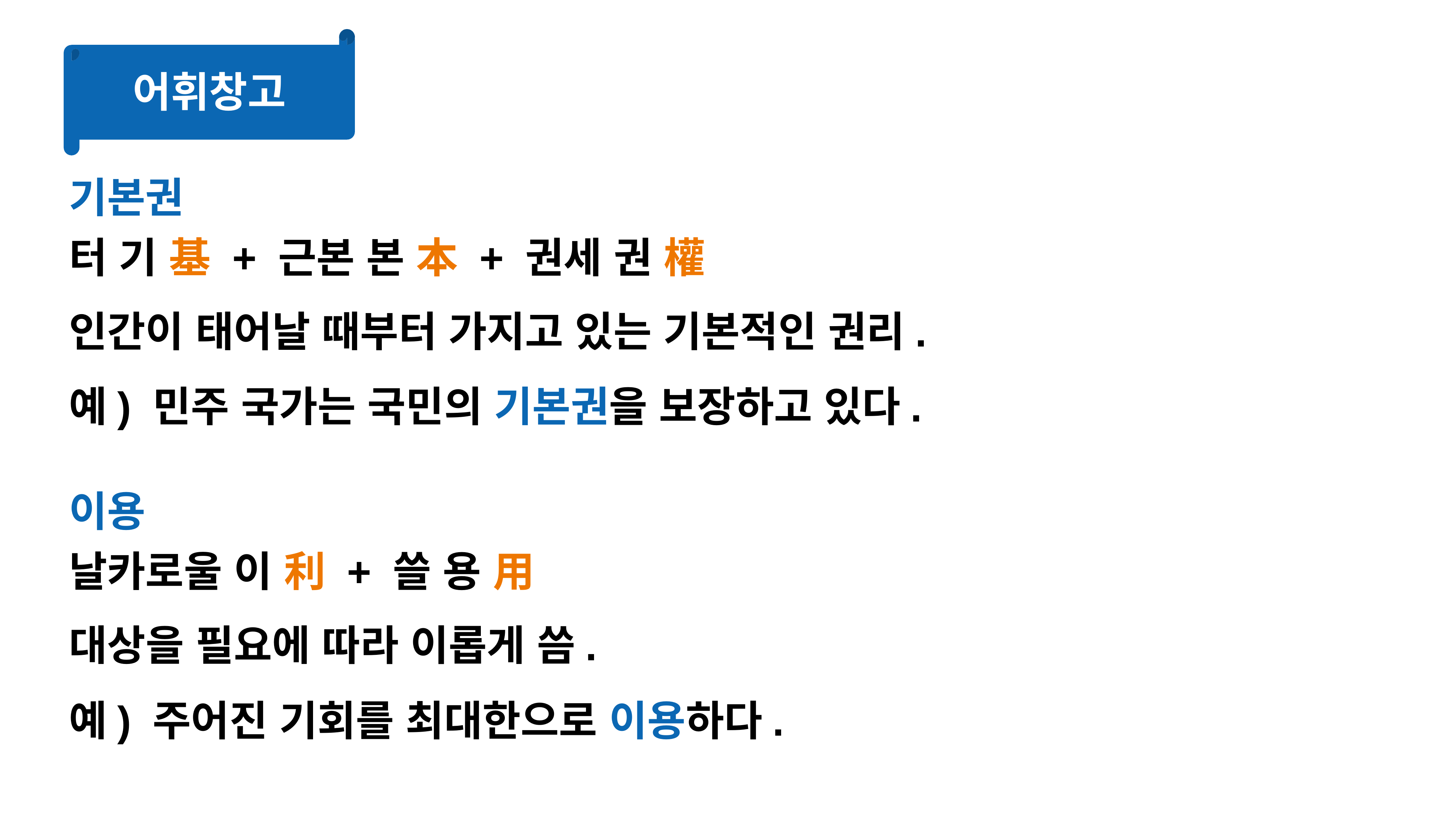

어휘창고
기본권
터 기 基 + 근본 본 本 + 권세 권 權
인간이 태어날 때부터 가지고 있는 기본적인 권리.
예) 민주 국가는 국민의 기본권을 보장하고 있다.
이용
날카로울 이 利 + 쓸 용 用
대상을 필요에 따라 이롭게 씀.
예) 주어진 기회를 최대한으로 이용하다.